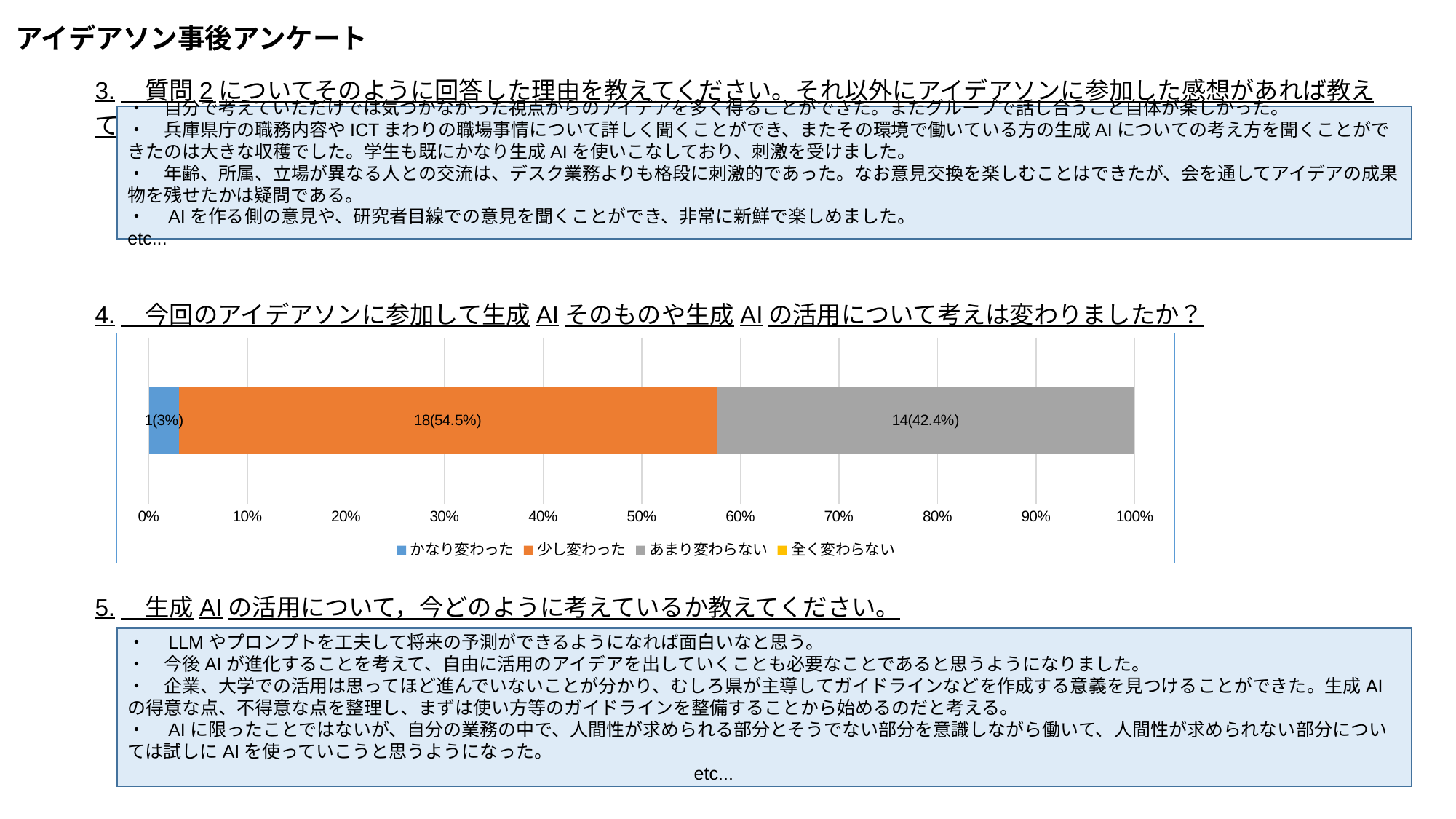

アイデアソン事後アンケート
3.　質問2についてそのように回答した理由を教えてください。それ以外にアイデアソンに参加した感想があれば教えてください。
・　自分で考えていただけでは気づかなかった視点からのアイデアを多く得ることができた。またグループで話し合うこと自体が楽しかった。
・　兵庫県庁の職務内容やICTまわりの職場事情について詳しく聞くことができ、またその環境で働いている方の生成AIについての考え方を聞くことができたのは大きな収穫でした。学生も既にかなり生成AIを使いこなしており、刺激を受けました。
・　年齢、所属、立場が異なる人との交流は、デスク業務よりも格段に刺激的であった。なお意見交換を楽しむことはできたが、会を通してアイデアの成果物を残せたかは疑問である。
・　AIを作る側の意見や、研究者目線での意見を聞くことができ、非常に新鮮で楽しめました。                      　　　　　　　　　　　　                                             etc...
4.　今回のアイデアソンに参加して⽣成AIそのものや⽣成AIの活⽤について考えは変わりましたか？

### Chart

| Category | かなり変わった | 少し変わった | あまり変わらない | 全く変わらない |
|---|---|---|---|---|
5.　⽣成AIの活⽤について，今どのように考えているか教えてください。
・　LLMやプロンプトを工夫して将来の予測ができるようになれば面白いなと思う。
・　今後AIが進化することを考えて、自由に活用のアイデアを出していくことも必要なことであると思うようになりました。
・　企業、大学での活用は思ってほど進んでいないことが分かり、むしろ県が主導してガイドラインなどを作成する意義を見つけることができた。生成AIの得意な点、不得意な点を整理し、まずは使い方等のガイドラインを整備することから始めるのだと考える。
・　AIに限ったことではないが、自分の業務の中で、人間性が求められる部分とそうでない部分を意識しながら働いて、人間性が求められない部分については試しにAIを使っていこうと思うようになった。　　　　　　　　　　　　　　　　　　　　　　　　　　　　　　　　　　　　　　　　　　　　　　　　　　　　　　　　　　　　　　　　　　　                                             etc...